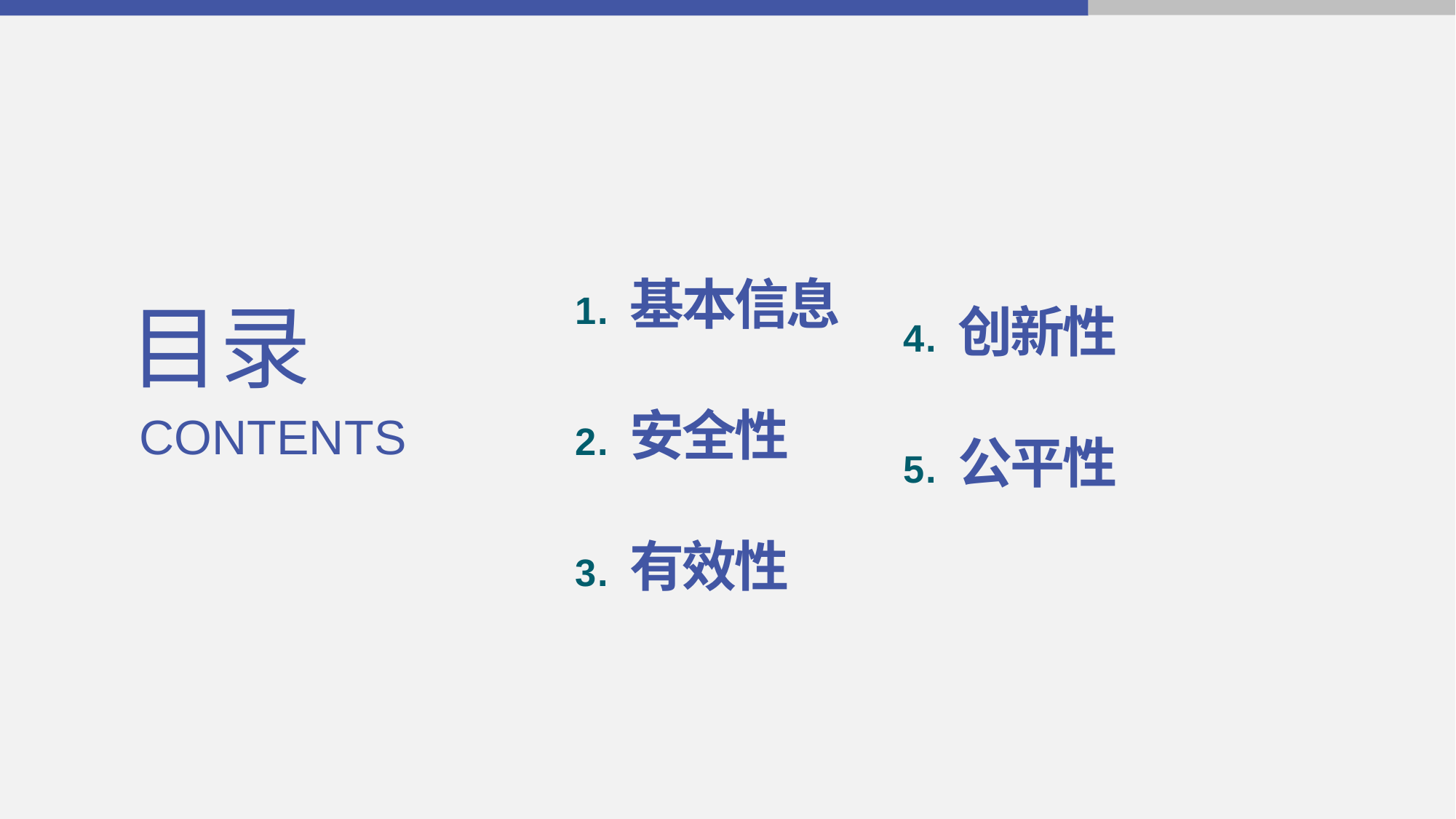

创新性
公平性
基本信息
安全性
有效性
目录
CONTENTS